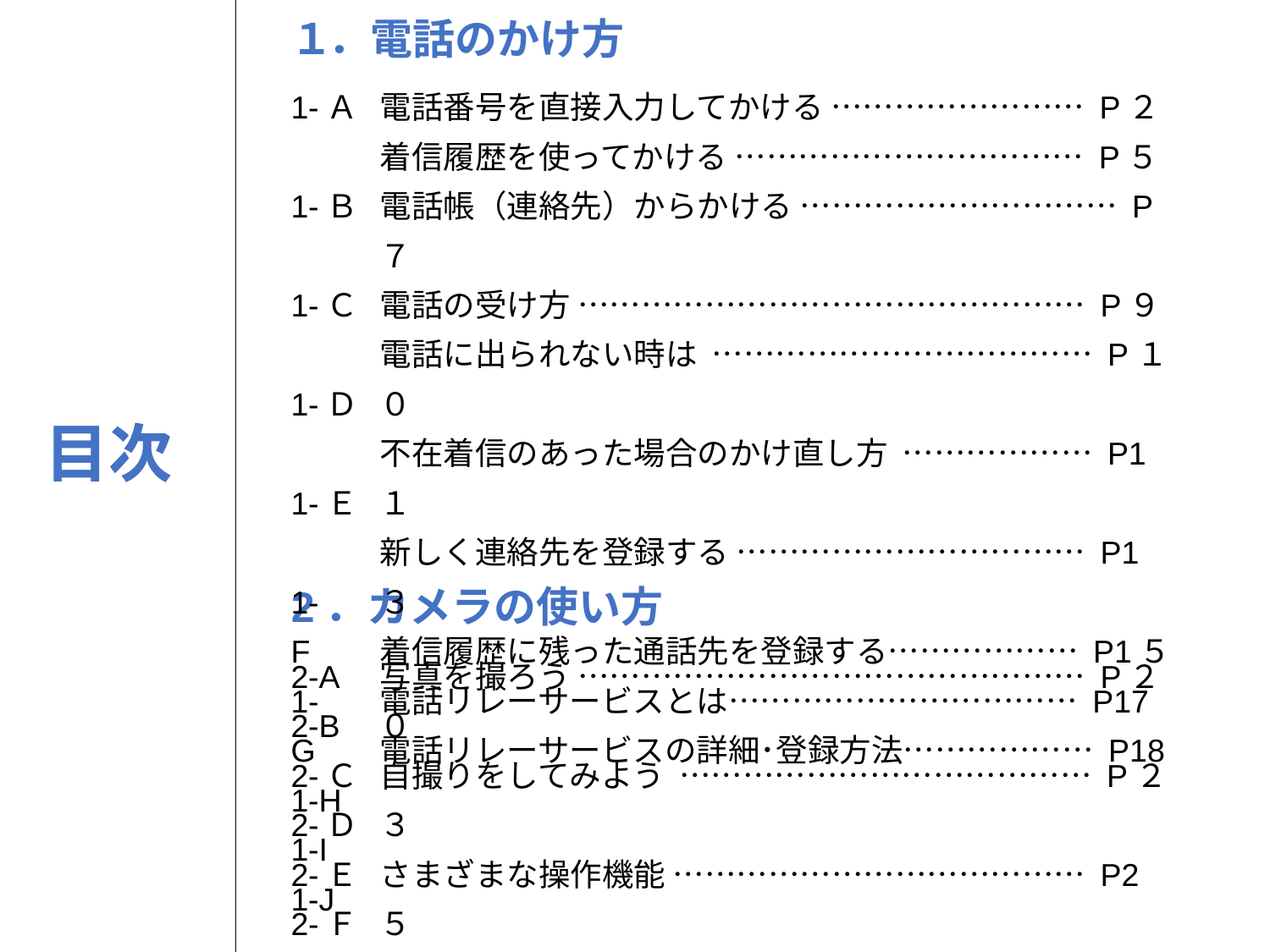

１．電話のかけ方
1-Ａ
1-Ｂ
1-Ｃ
1-Ｄ
1-Ｅ
1-F
1-G
1-H
1-I
1-J

電話番号を直接入力してかける …………………… P２
着信履歴を使ってかける …………………………… P５
電話帳（連絡先）からかける ………………………… P７
電話の受け方 ………………………………………… P９
電話に出られない時は  ……………………………… P１０
不在着信のあった場合のかけ直し方  ……………… P1１
新しく連絡先を登録する …………………………… P1３
着信履歴に残った通話先を登録する……………… P1５
電話リレーサービスとは…………………………… P17
電話リレーサービスの詳細･登録方法……………… P18

目次
2．カメラの使い方
2-A
2-B
2-Ｃ
2-Ｄ
2-Ｅ
2-Ｆ
写真を撮ろう ………………………………………… P２０
自撮りをしてみよう  ………………………………… P２３
さまざまな操作機能 ………………………………… P2５
撮った写真を見る …………………………………… P2７
写真の削除 …………………………………………… P2９
ＱＲコードの読み取り …………………………………P３１